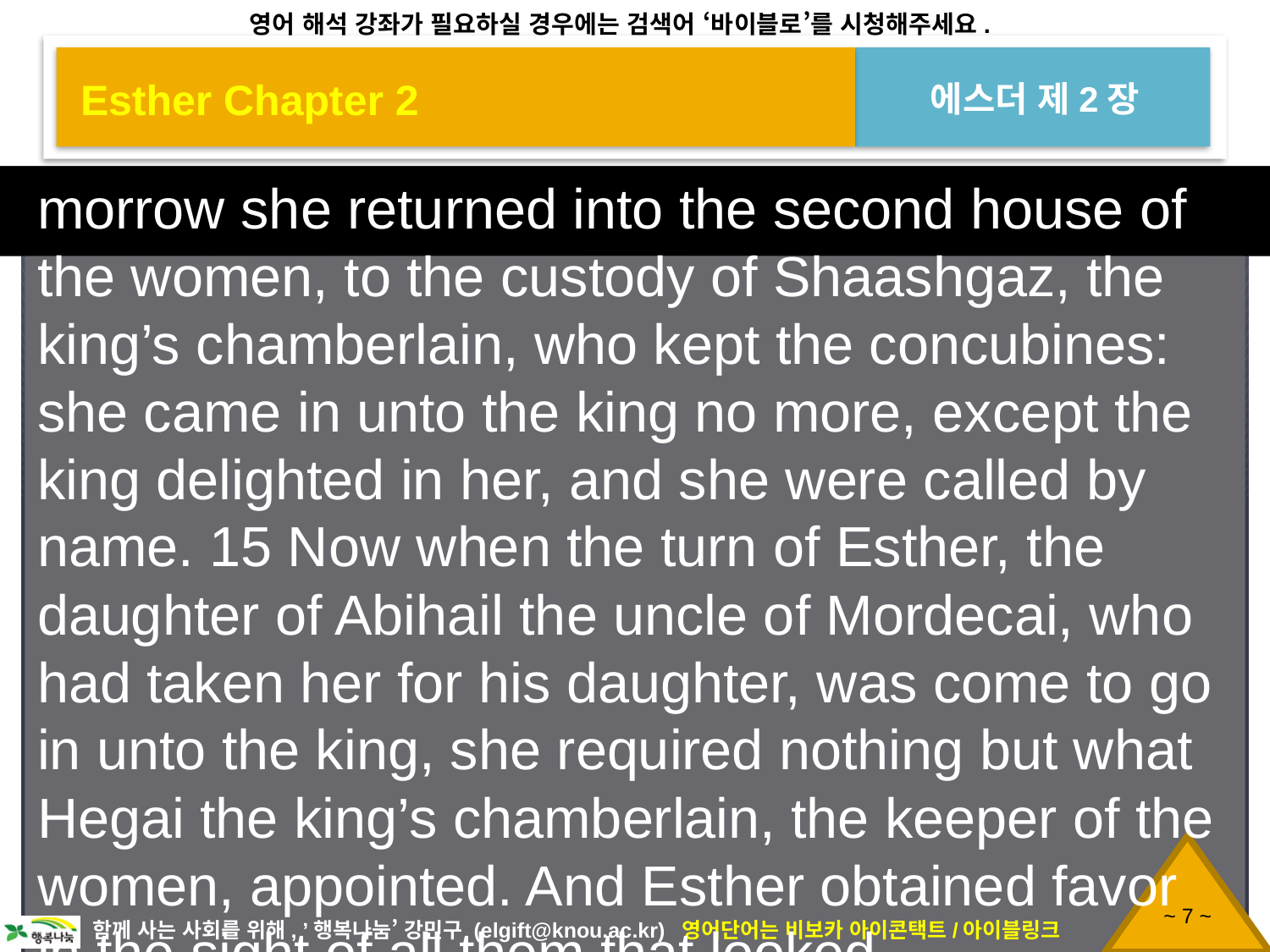

Esther Chapter 2
에스더 제2장
morrow she returned into the second house of the women, to the custody of Shaashgaz, the king’s chamberlain, who kept the concubines: she came in unto the king no more, except the king delighted in her, and she were called by name. 15 Now when the turn of Esther, the daughter of Abihail the uncle of Mordecai, who had taken her for his daughter, was come to go in unto the king, she required nothing but what Hegai the king’s chamberlain, the keeper of the women, appointed. And Esther obtained favor in the sight of all them that looked